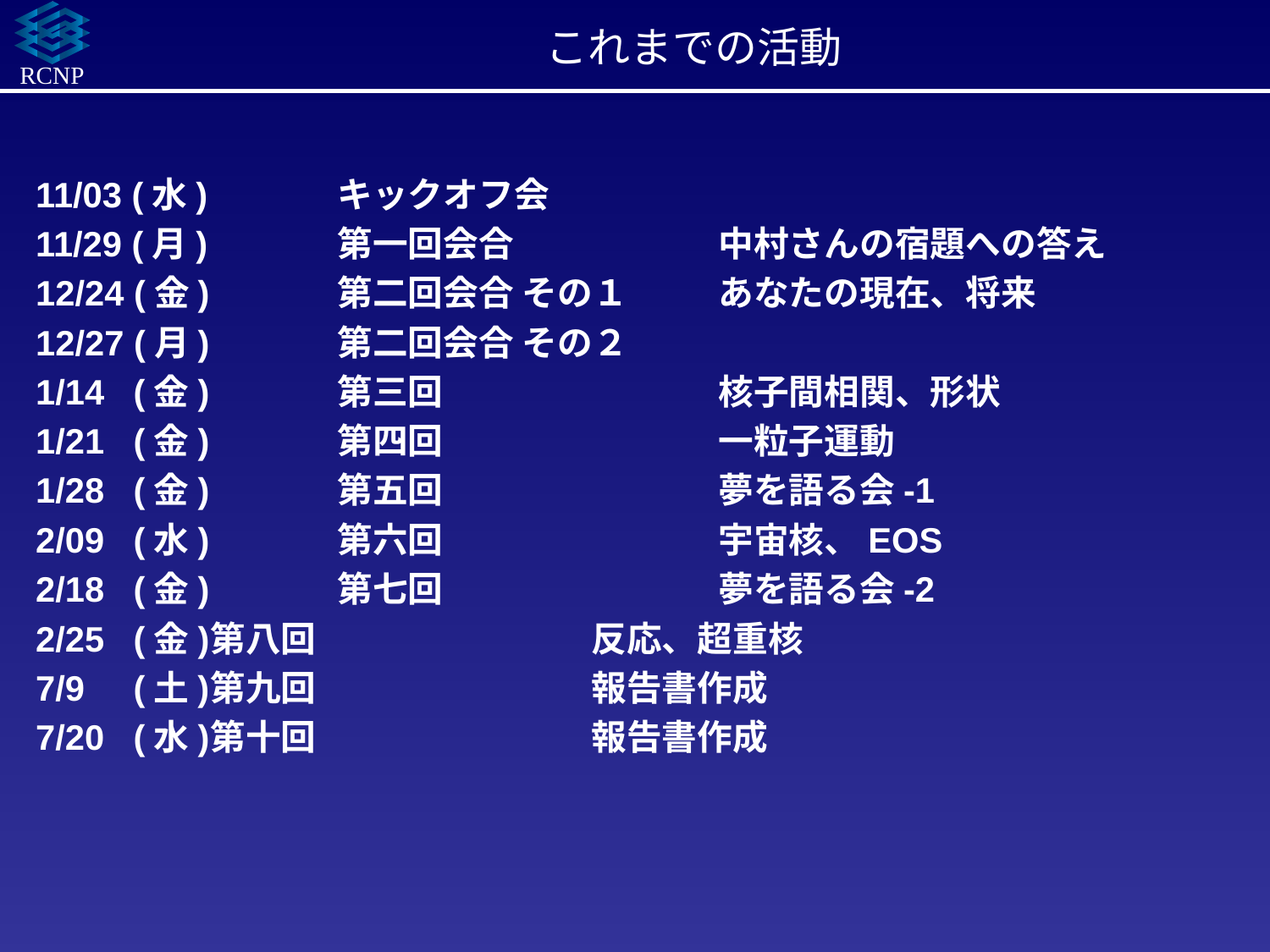

# これまでの活動

11/03 (水) 	キックオフ会
11/29 (月) 	第一回会合 		中村さんの宿題への答え
12/24 (金) 	第二回会合 その１ 	あなたの現在、将来
12/27 (月) 	第二回会合 その２
1/14   (金) 	第三回			核子間相関、形状
1/21   (金) 	第四回			一粒子運動
1/28   (金) 	第五回			夢を語る会-1
2/09   (水) 	第六回			宇宙核、EOS
2/18   (金) 	第七回			夢を語る会-2
2/25   (金)	第八回			反応、超重核
7/9     (土)	第九回			報告書作成
7/20   (水)	第十回			報告書作成